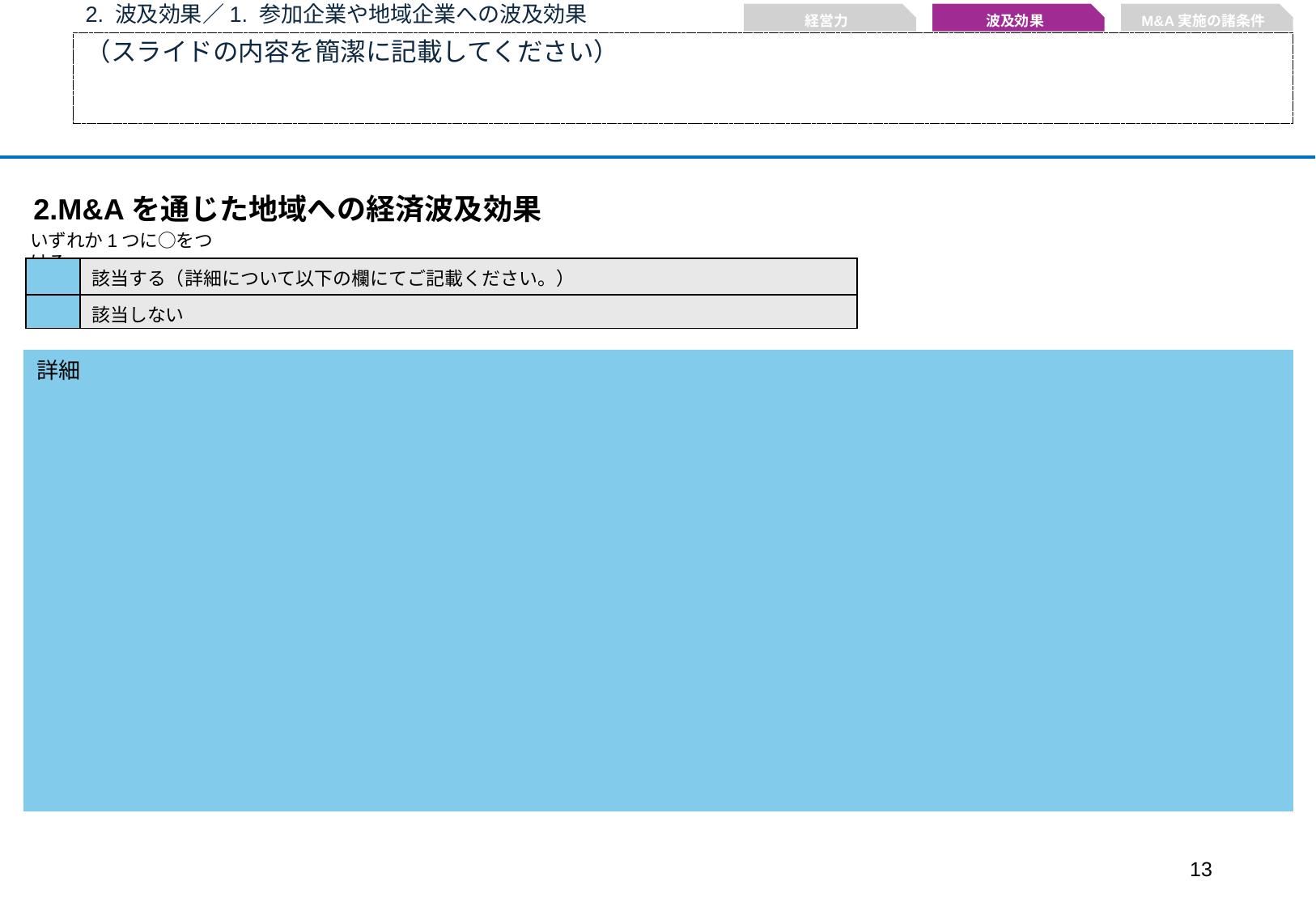

2. 波及効果／1. 参加企業や地域企業への波及効果
経営力
波及効果
M&A実施の諸条件
（スライドの内容を簡潔に記載してください）
2.M&Aを通じた地域への経済波及効果
いずれか1つに○をつける。
|  | 該当する（詳細について以下の欄にてご記載ください。） |
| --- | --- |
|  | 該当しない |
詳細
13